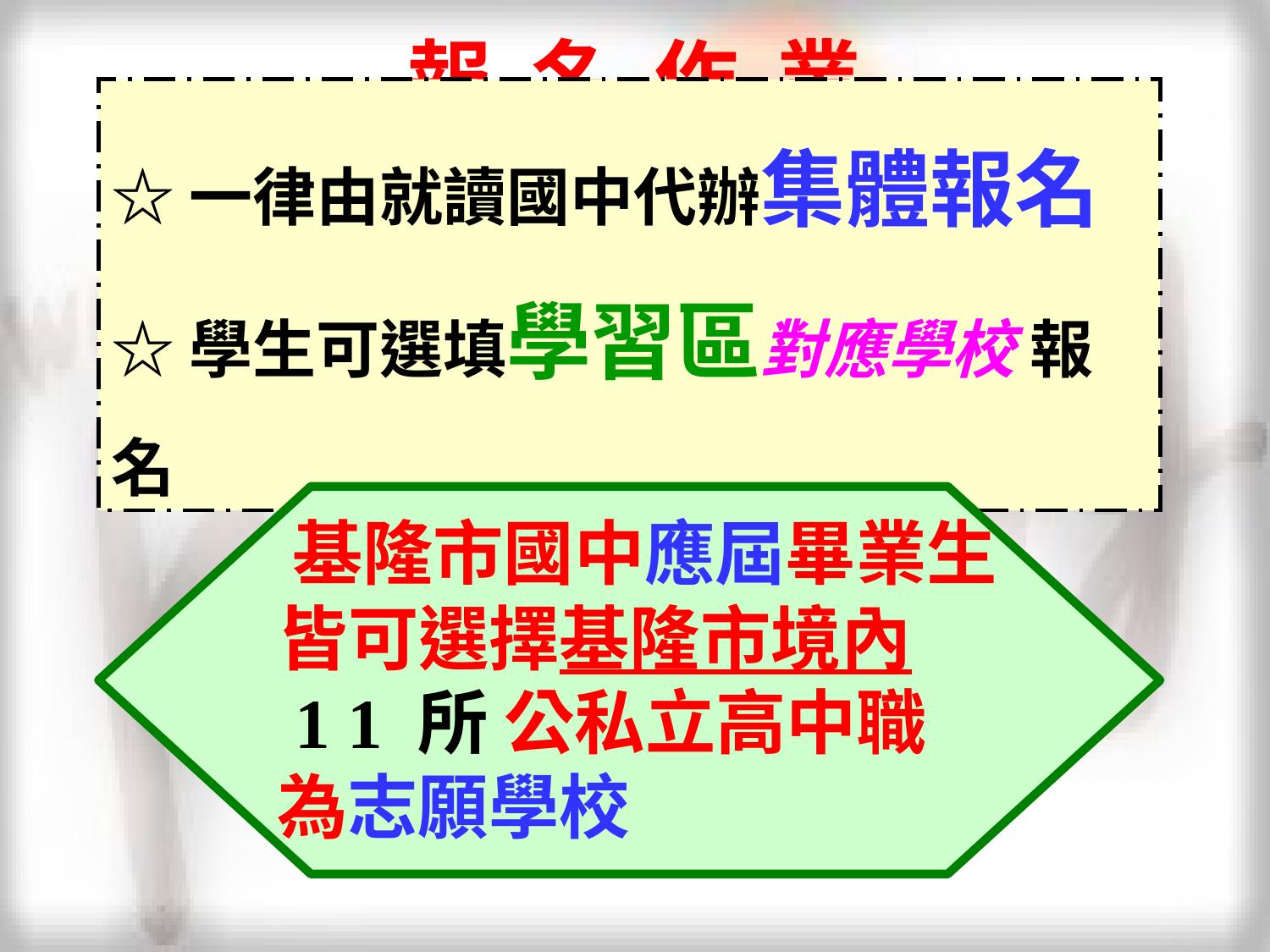

# 報  名  作  業
☆一律由就讀國中代辦集體報名
☆學生可選填學習區對應學校 報名

 基隆市國中應屆畢業生
皆可選擇基隆市境內
 1 1 所 公私立高中職
為志願學校